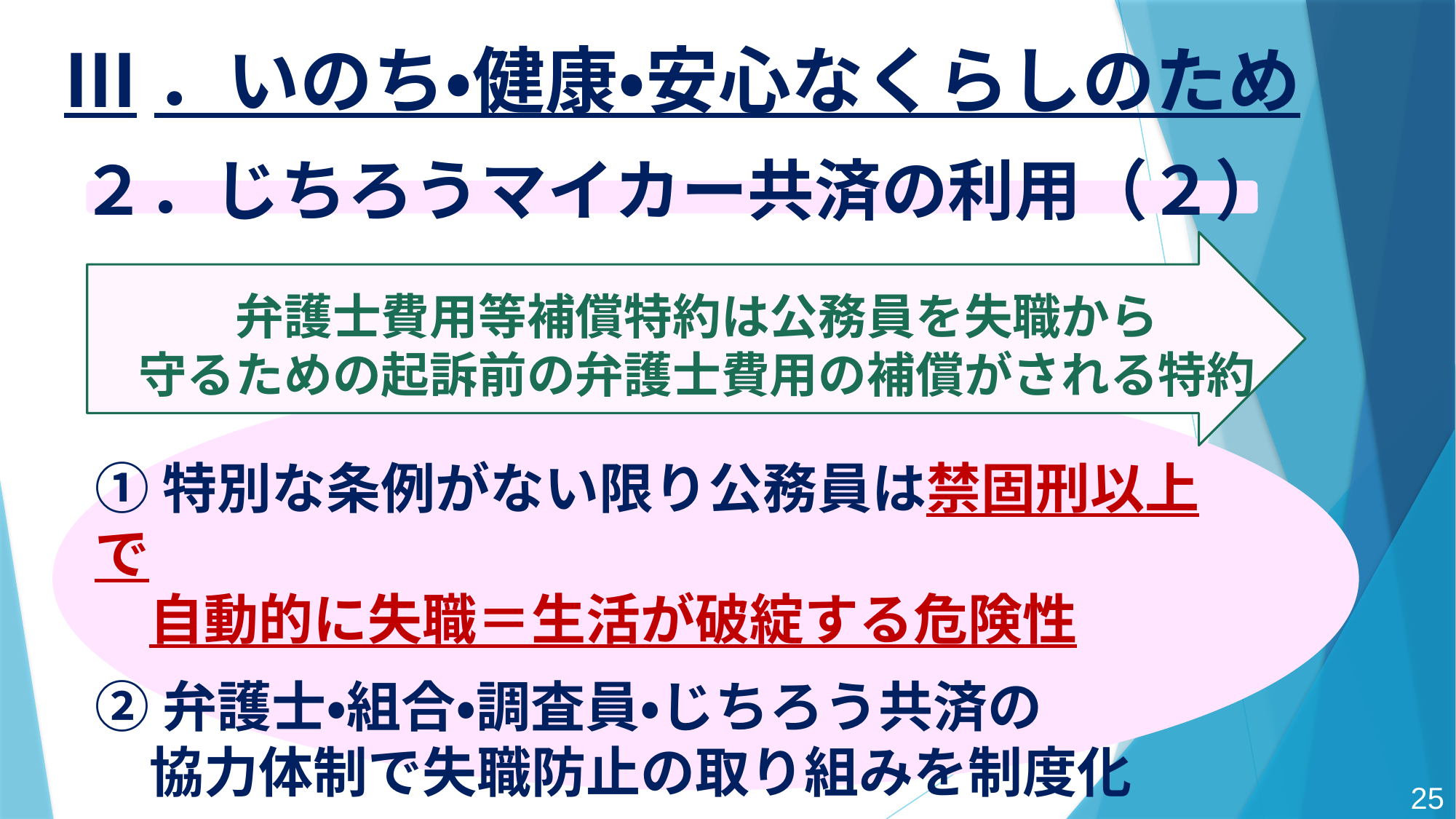

Ⅲ．いのち・健康・安心なくらしのため
２．じちろうマイカー共済の利用（２）

弁護士費用等補償特約は公務員を失職から
守るための起訴前の弁護士費用の補償がされる特約

①特別な条例がない限り公務員は禁固刑以上で
　自動的に失職＝生活が破綻する危険性

②弁護士・組合・調査員・じちろう共済の
　協力体制で失職防止の取り組みを制度化

25